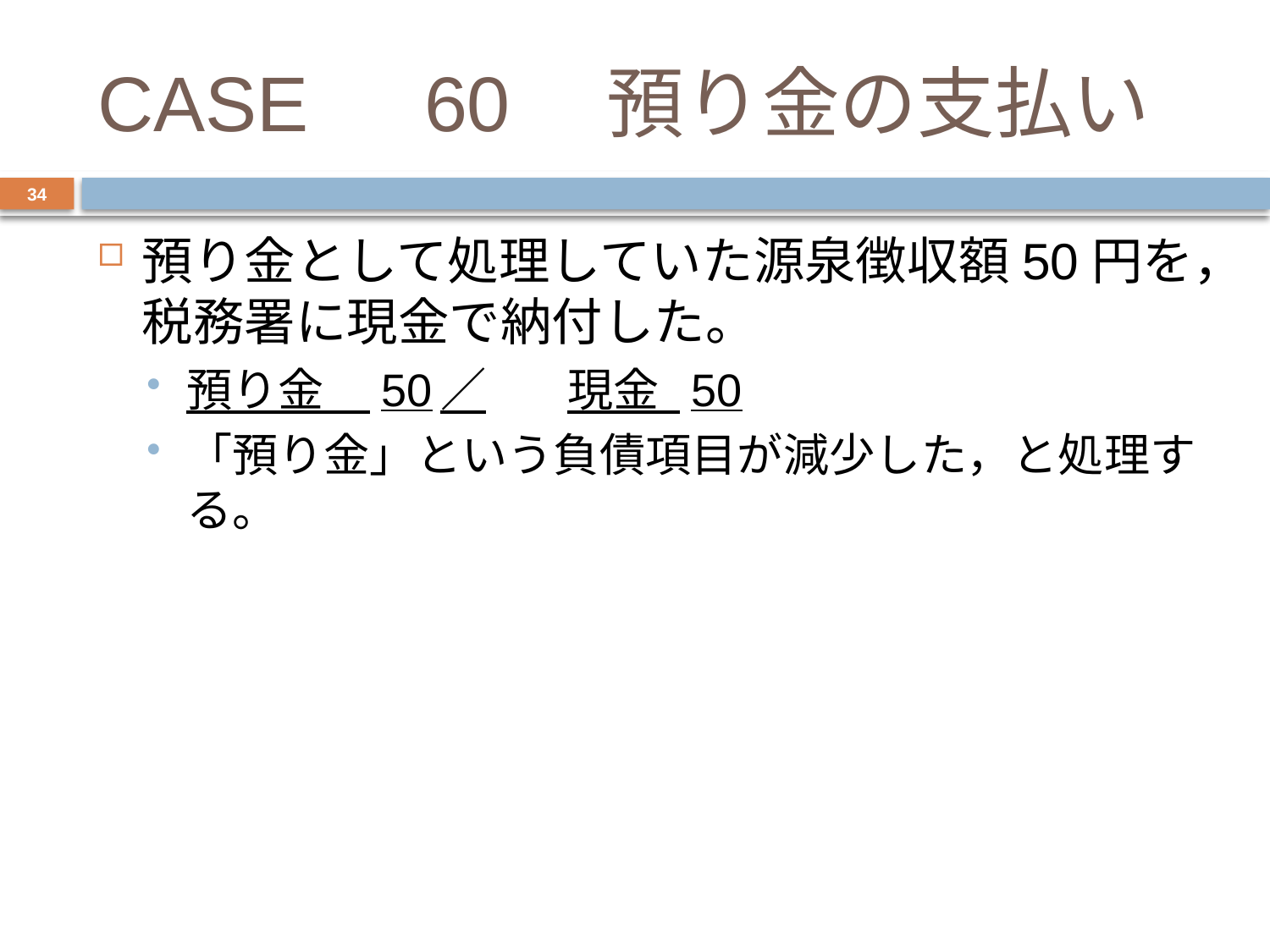

# CASE　60　預り金の支払い
34
預り金として処理していた源泉徴収額50円を，税務署に現金で納付した。
預り金　50	／	現金  50
「預り金」という負債項目が減少した，と処理する。